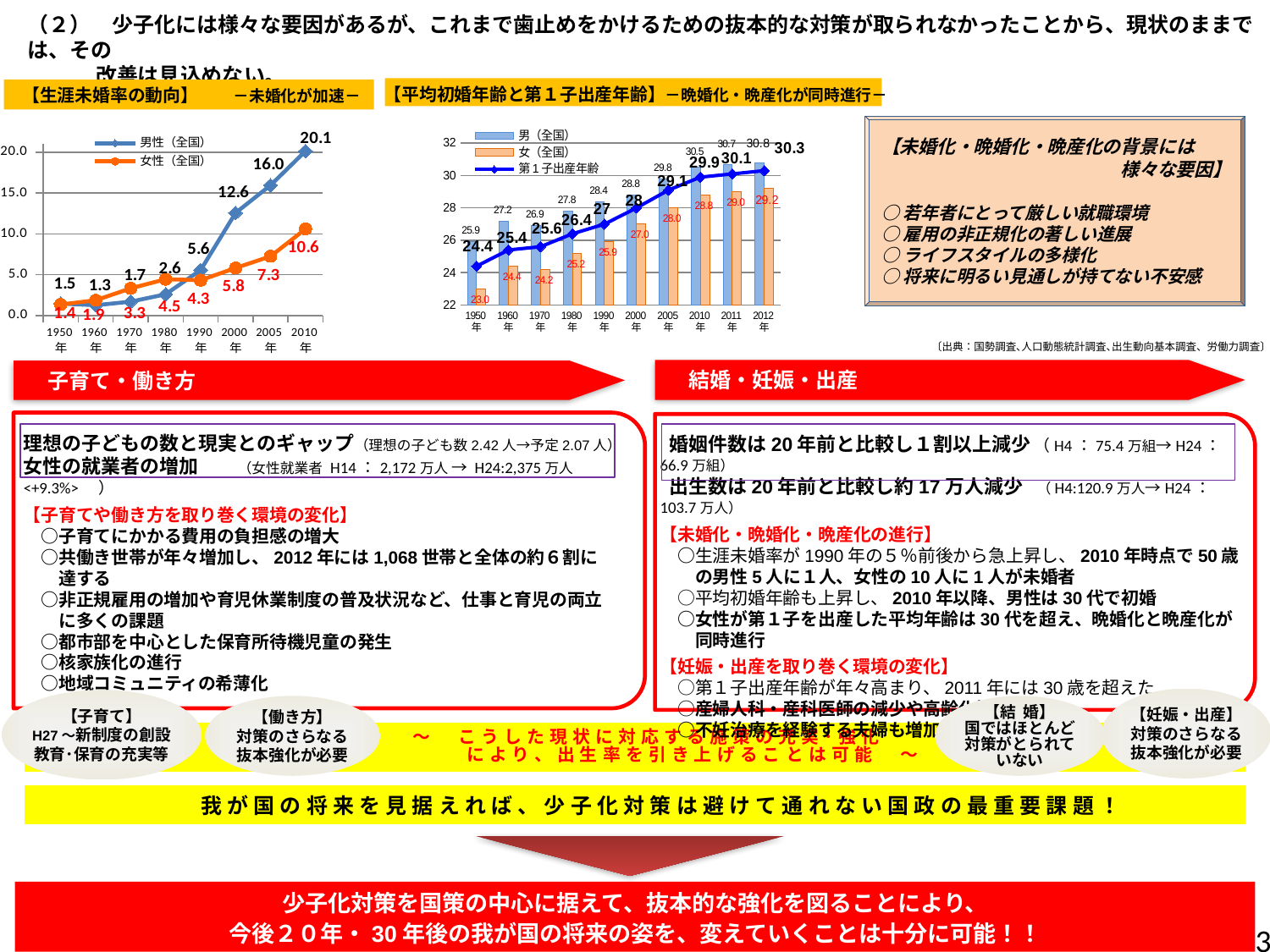

（２）　少子化には様々な要因があるが、これまで歯止めをかけるための抜本的な対策が取られなかったことから、現状のままでは、その
　　　 改善は見込めない。

### Chart

| Category | 男（全国） | 女（全国） | 第1子出産年齢 |
|---|---|---|---|
| 1950年 | 25.9 | 23.0 | 24.4 |
| 1960年 | 27.2 | 24.4 | 25.4 |
| 1970年 | 26.9 | 24.2 | 25.6 |
| 1980年 | 27.8 | 25.2 | 26.4 |
| 1990年 | 28.4 | 25.9 | 27.0 |
| 2000年 | 28.8 | 27.0 | 28.0 |
| 2005年 | 29.8 | 28.0 | 29.1 |
| 2010年 | 30.5 | 28.8 | 29.9 |
| 2011年 | 30.7 | 29.0 | 30.1 |
| 2012年 | 30.8 | 29.2 | 30.3 |
【平均初婚年齢と第１子出産年齢】－晩婚化・晩産化が同時進行－
【生涯未婚率の動向】　　－未婚化が加速－

### Chart

| Category | 男性（全国） | 女性（全国） |
|---|---|---|
| 1950年 | 1.46 | 1.35 |
| 1960年 | 1.26 | 1.87 |
| 1970年 | 1.7 | 3.3299999999999987 |
| 1980年 | 2.6 | 4.45 |
| 1990年 | 5.57 | 4.33 |
| 2000年 | 12.57 | 5.8199999999999985 |
| 2005年 | 15.96 | 7.25 |
| 2010年 | 20.14 | 10.61 |
【未婚化・晩婚化・晩産化の背景には
　　　　　　　　　　　　　様々な要因】

○若年者にとって厳しい就職環境
○雇用の非正規化の著しい進展
○ライフスタイルの多様化
○将来に明るい見通しが持てない不安感

理想の子どもの数と現実とのギャップ（理想の子ども数2.42人→予定2.07人）
女性の就業者の増加　　（女性就業者 H14：2,172万人 → H24:2,375万人 <+9.3%>　）

【子育てや働き方を取り巻く環境の変化】
　○子育てにかかる費用の負担感の増大
　○共働き世帯が年々増加し、2012年には1,068世帯と全体の約６割に
　　達する
　○非正規雇用の増加や育児休業制度の普及状況など、仕事と育児の両立
　　に多くの課題
　○都市部を中心とした保育所待機児童の発生
　○核家族化の進行
　○地域コミュニティの希薄化

 婚姻件数は20年前と比較し１割以上減少 （H4：75.4万組→H24：66.9万組）
 出生数は20年前と比較し約17万人減少　（H4:120.9万人→H24：103.7万人）

【未婚化・晩婚化・晩産化の進行】
　○生涯未婚率が1990年の５％前後から急上昇し、2010年時点で50歳
　　の男性5人に１人、女性の10人に1人が未婚者
　○平均初婚年齢も上昇し、2010年以降、男性は30代で初婚
　○女性が第１子を出産した平均年齢は30代を超え、晩婚化と晩産化が
　　同時進行

【妊娠・出産を取り巻く環境の変化】
　○第１子出産年齢が年々高まり、2011年には30歳を超えた
　○産婦人科・産科医師の減少や高齢化等
　○不妊治療を経験する夫婦も増加傾向
〔出典：国勢調査､人口動態統計調査､出生動向基本調査、労働力調査〕
　結婚・妊娠・出産
　子育て・働き方

【妊娠・出産】
対策のさらなる
抜本強化が必要
【子育て】
H27～新制度の創設
教育･保育の充実等
【働き方】
対策のさらなる
抜本強化が必要
【結  婚】
国ではほとんど対策がとられていない
　～　こうした現状に対応する施策の充実･強化
　　　　　により、出生率を引き上げることは可能　～
　　我が国の将来を見据えれば、少子化対策は避けて通れない国政の最重要課題！

少子化対策を国策の中心に据えて、抜本的な強化を図ることにより、
今後２０年・30年後の我が国の将来の姿を、変えていくことは十分に可能！！
3